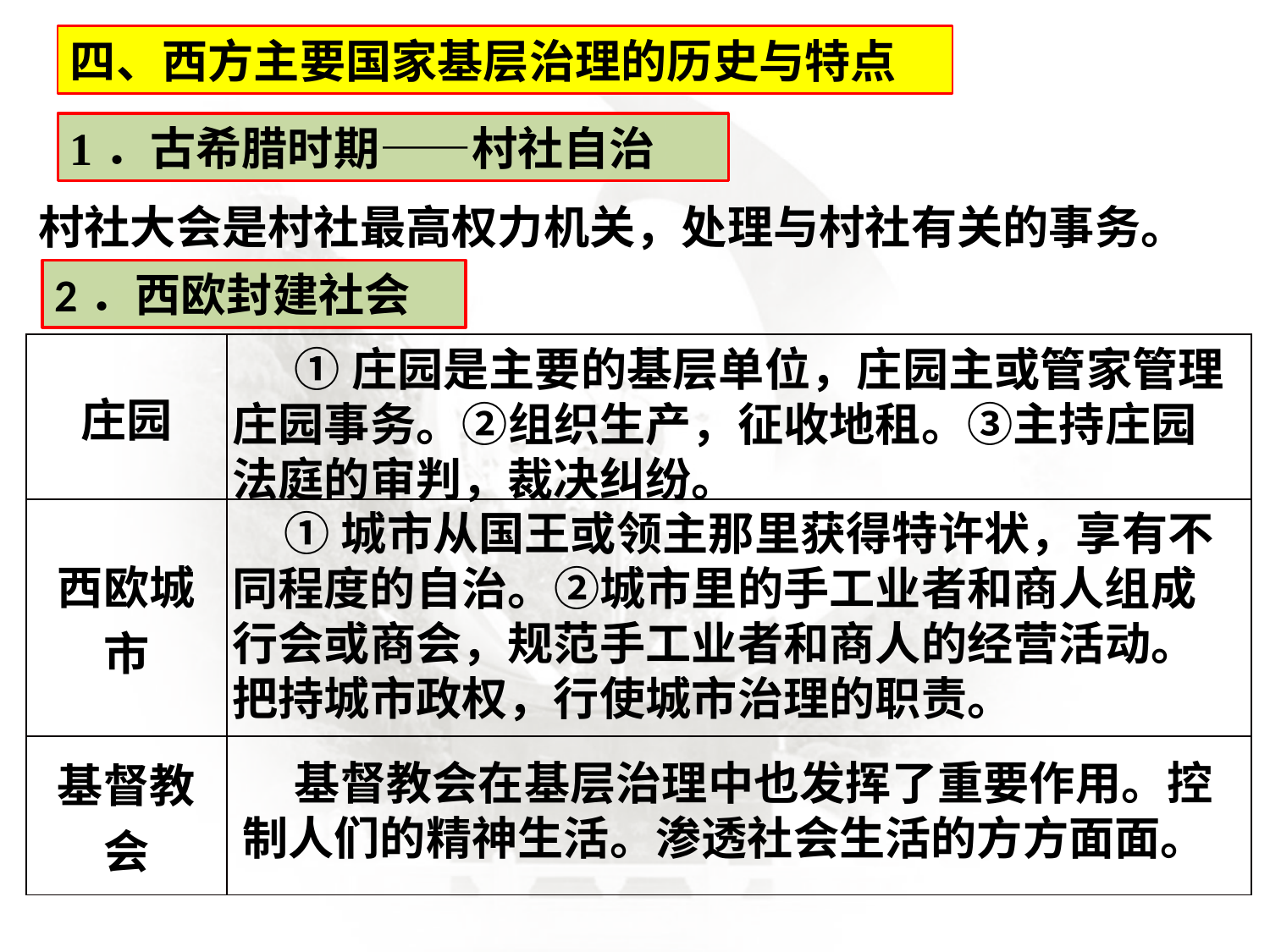

四、西方主要国家基层治理的历史与特点
1．古希腊时期——村社自治
村社大会是村社最高权力机关，处理与村社有关的事务。

2．西欧封建社会
| 庄园 |  |
| --- | --- |
| 西欧城市 |  |
| 基督教会 |  |
      ①庄园是主要的基层单位，庄园主或管家管理庄园事务。②组织生产，征收地租。③主持庄园法庭的审判，裁决纠纷。

     ①城市从国王或领主那里获得特许状，享有不同程度的自治。②城市里的手工业者和商人组成行会或商会，规范手工业者和商人的经营活动。把持城市政权，行使城市治理的职责。

    基督教会在基层治理中也发挥了重要作用。控制人们的精神生活。渗透社会生活的方方面面。